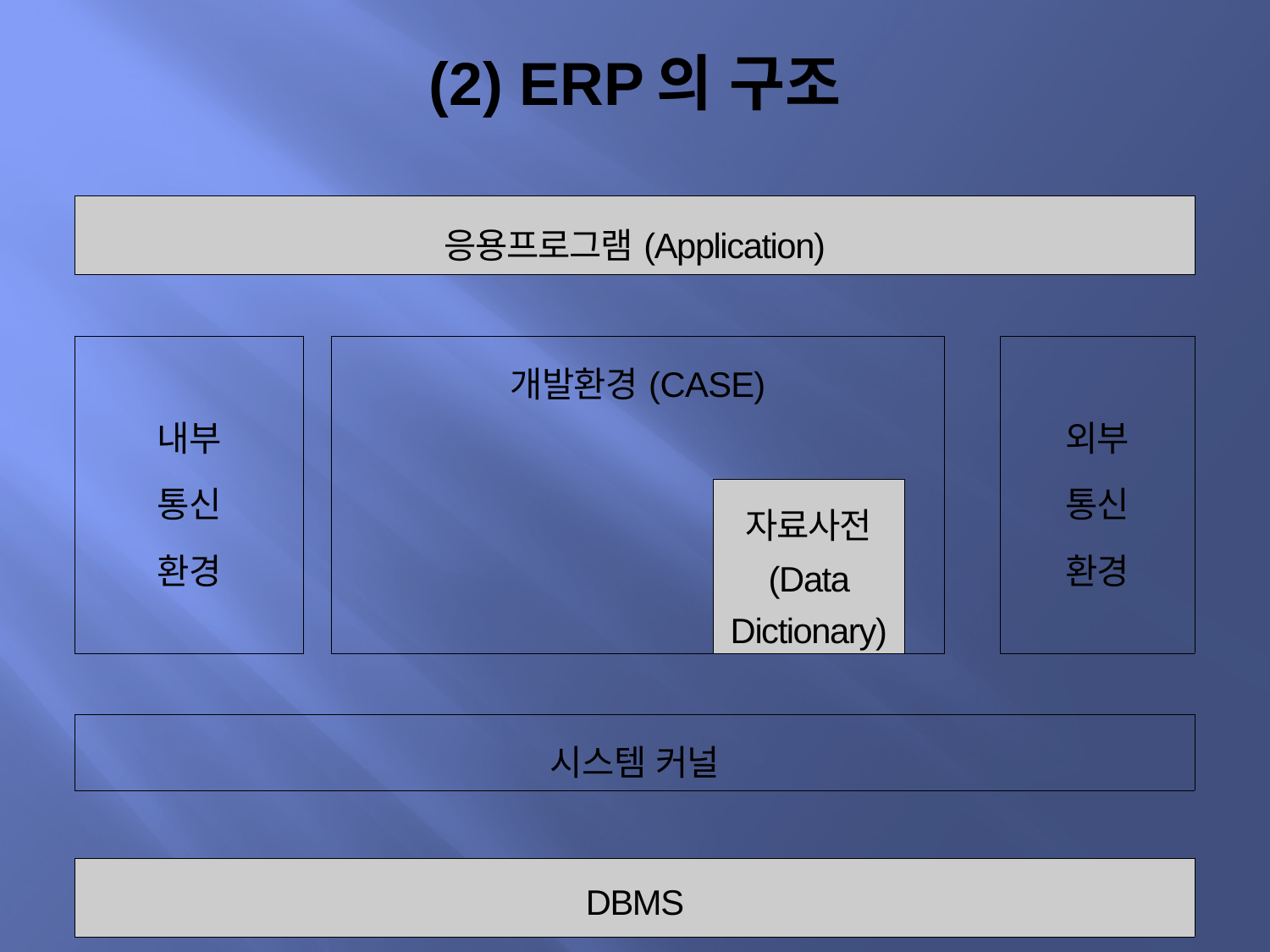

# (2) ERP의 구조
| 응용프로그램(Application) |  |  |  |  |  |  |  |
| --- | --- | --- | --- | --- | --- | --- | --- |
|  |  |  |  |  |  |  |  |
| 내부 통신 환경 |  | 개발환경(CASE) |  |  |  |  | 외부 통신 환경 |
|  |  |  |  |  |  |  |  |
|  |  |  | 자료사전 (Data Dictionary) |  |  |  |  |
|  |  |  |  |  |  |  |  |
| 시스템 커널 |  |  |  |  |  |  |  |
|  |  |  |  |  |  |  |  |
| DBMS |  |  |  |  |  |  |  |